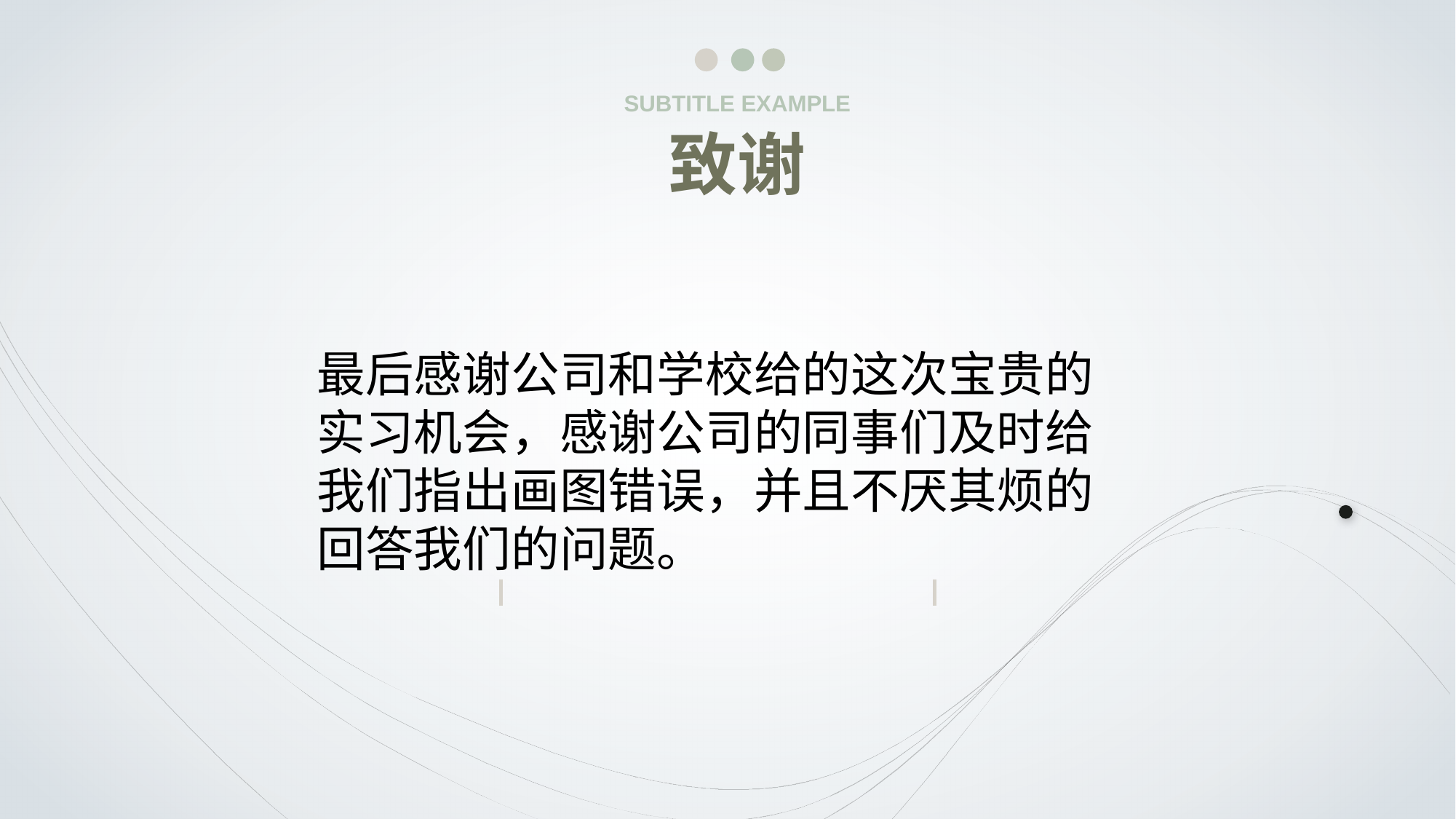

SUBTITLE EXAMPLE
# 致谢
最后感谢公司和学校给的这次宝贵的实习机会，感谢公司的同事们及时给我们指出画图错误，并且不厌其烦的回答我们的问题。